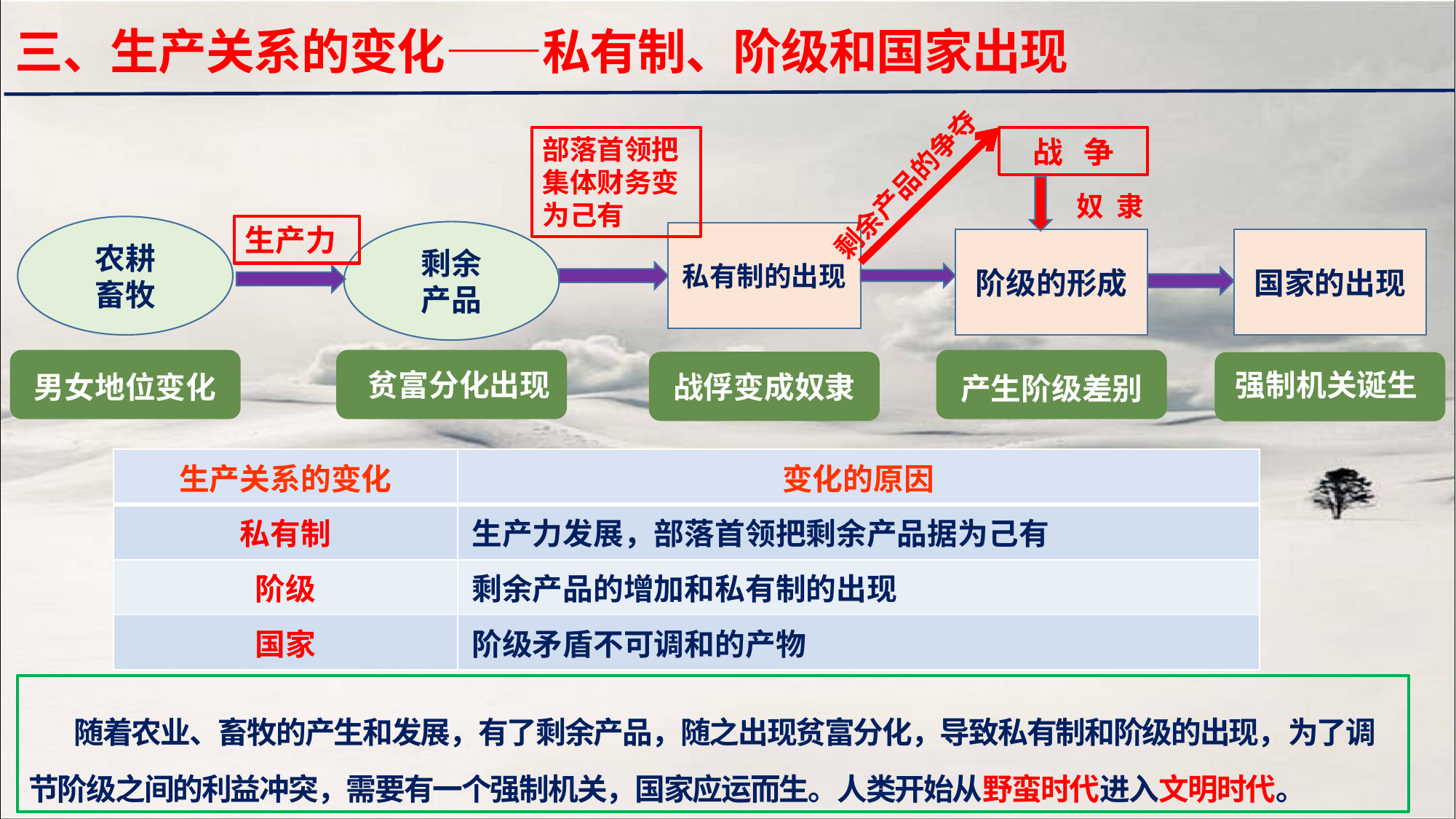

三、生产关系的变化——私有制、阶级和国家出现
部落首领把集体财务变为己有
战   争
剩余产品的争夺

奴  隶
生产力
农耕
畜牧
剩余
产品
私有制的出现
阶级的形成
国家的出现

强制机关诞生
贫富分化出现
男女地位变化
战俘变成奴隶
产生阶级差别
| 生产关系的变化 | 变化的原因 |
| --- | --- |
| 私有制 | 生产力发展，部落首领把剩余产品据为己有 |
| 阶级 | 剩余产品的增加和私有制的出现 |
| 国家 | 阶级矛盾不可调和的产物 |
   随着农业、畜牧的产生和发展，有了剩余产品，随之出现贫富分化，导致私有制和阶级的出现，为了调节阶级之间的利益冲突，需要有一个强制机关，国家应运而生。人类开始从野蛮时代进入文明时代。